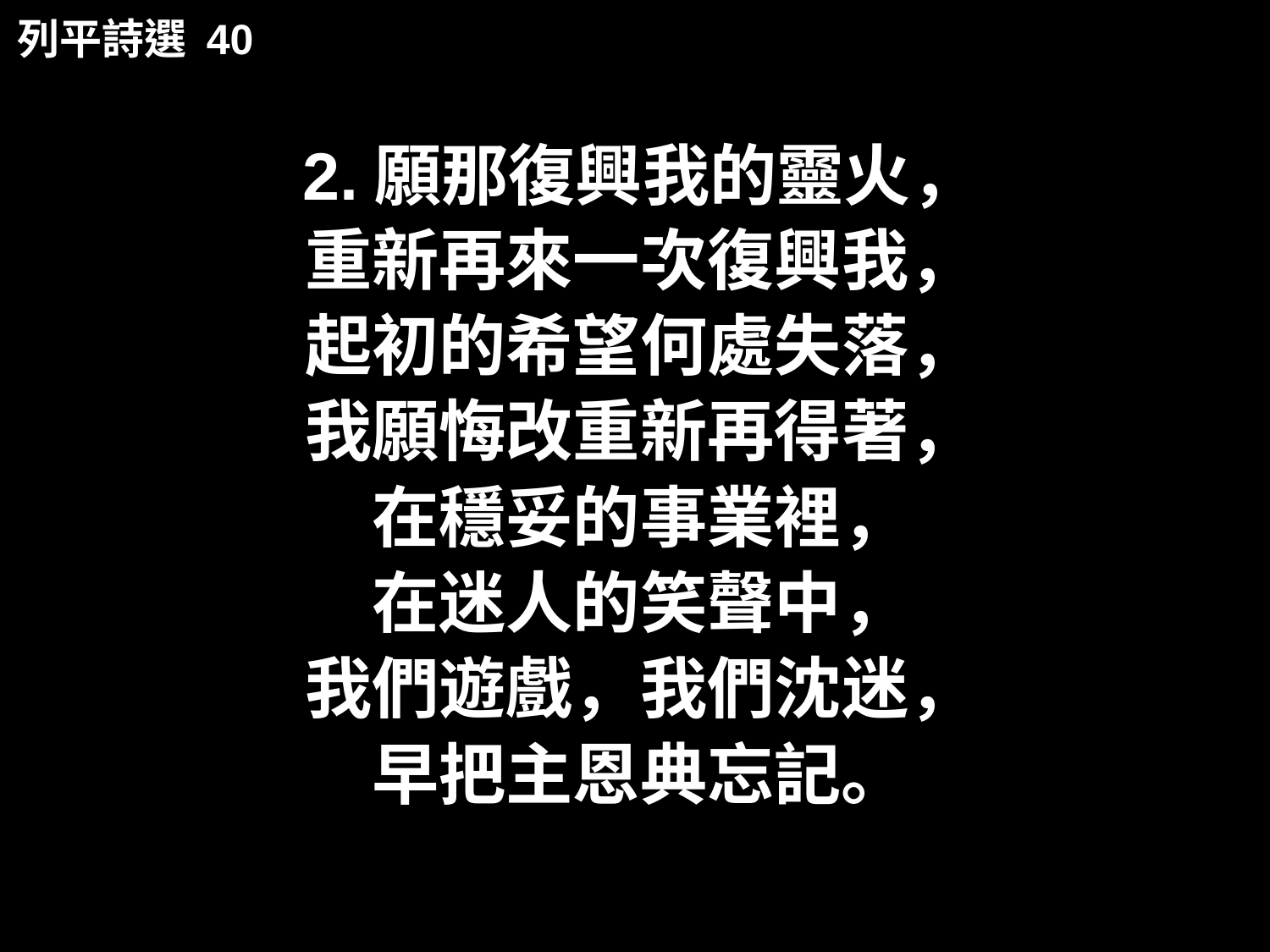

列平詩選 40
2.願那復興我的靈火，
重新再來一次復興我，
起初的希望何處失落，
我願悔改重新再得著，
在穩妥的事業裡，
在迷人的笑聲中，
我們遊戲，我們沈迷，
早把主恩典忘記。